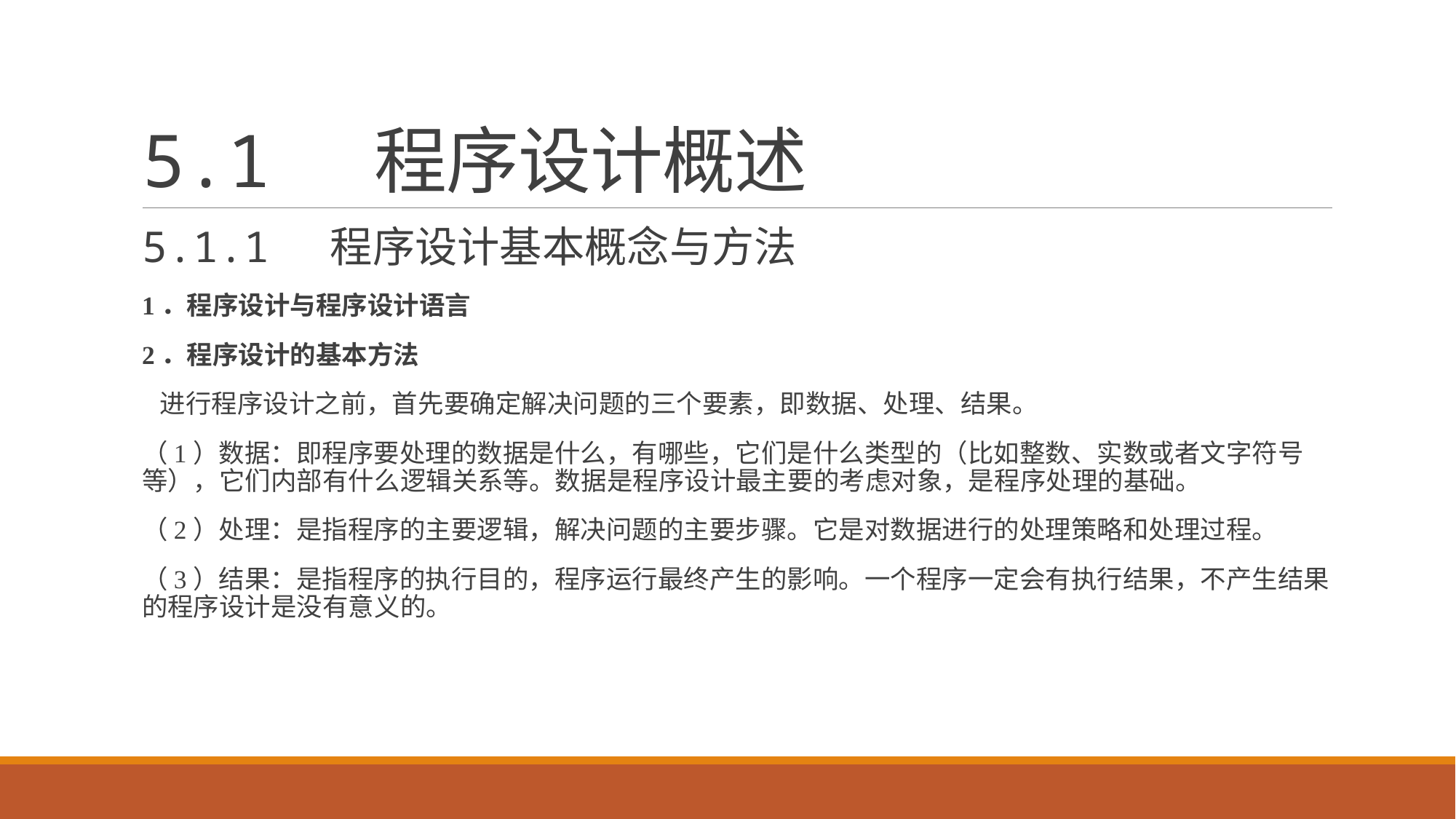

# 5.1  程序设计概述
5.1.1  程序设计基本概念与方法
1．程序设计与程序设计语言
2．程序设计的基本方法
  进行程序设计之前，首先要确定解决问题的三个要素，即数据、处理、结果。
（1）数据：即程序要处理的数据是什么，有哪些，它们是什么类型的（比如整数、实数或者文字符号等），它们内部有什么逻辑关系等。数据是程序设计最主要的考虑对象，是程序处理的基础。
（2）处理：是指程序的主要逻辑，解决问题的主要步骤。它是对数据进行的处理策略和处理过程。
（3）结果：是指程序的执行目的，程序运行最终产生的影响。一个程序一定会有执行结果，不产生结果的程序设计是没有意义的。